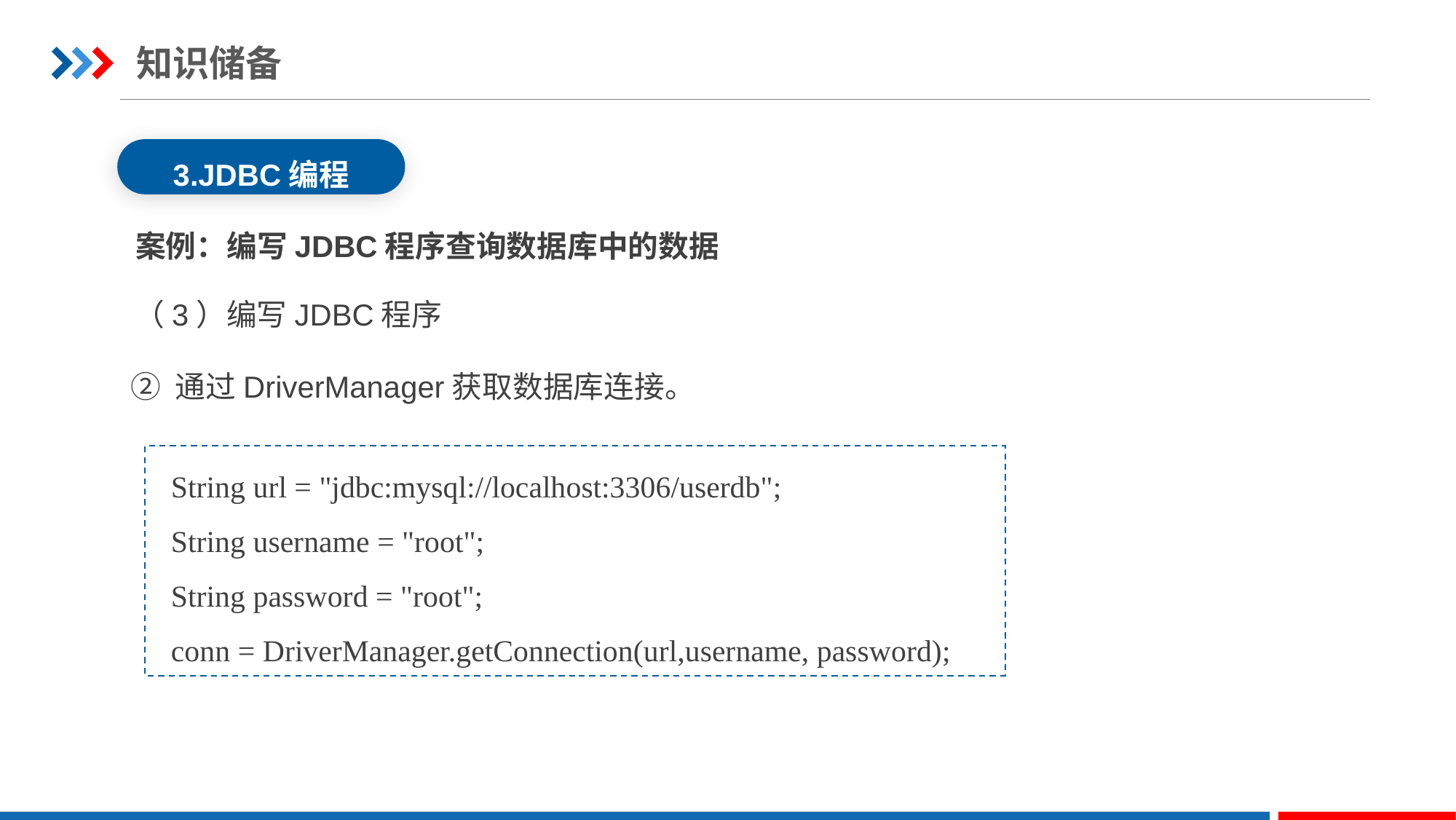

知识储备
3.JDBC编程

案例：编写JDBC程序查询数据库中的数据
（3）编写JDBC程序
② 通过DriverManager获取数据库连接。
String url = "jdbc:mysql://localhost:3306/userdb";
String username = "root";
String password = "root";
conn = DriverManager.getConnection(url,username, password);